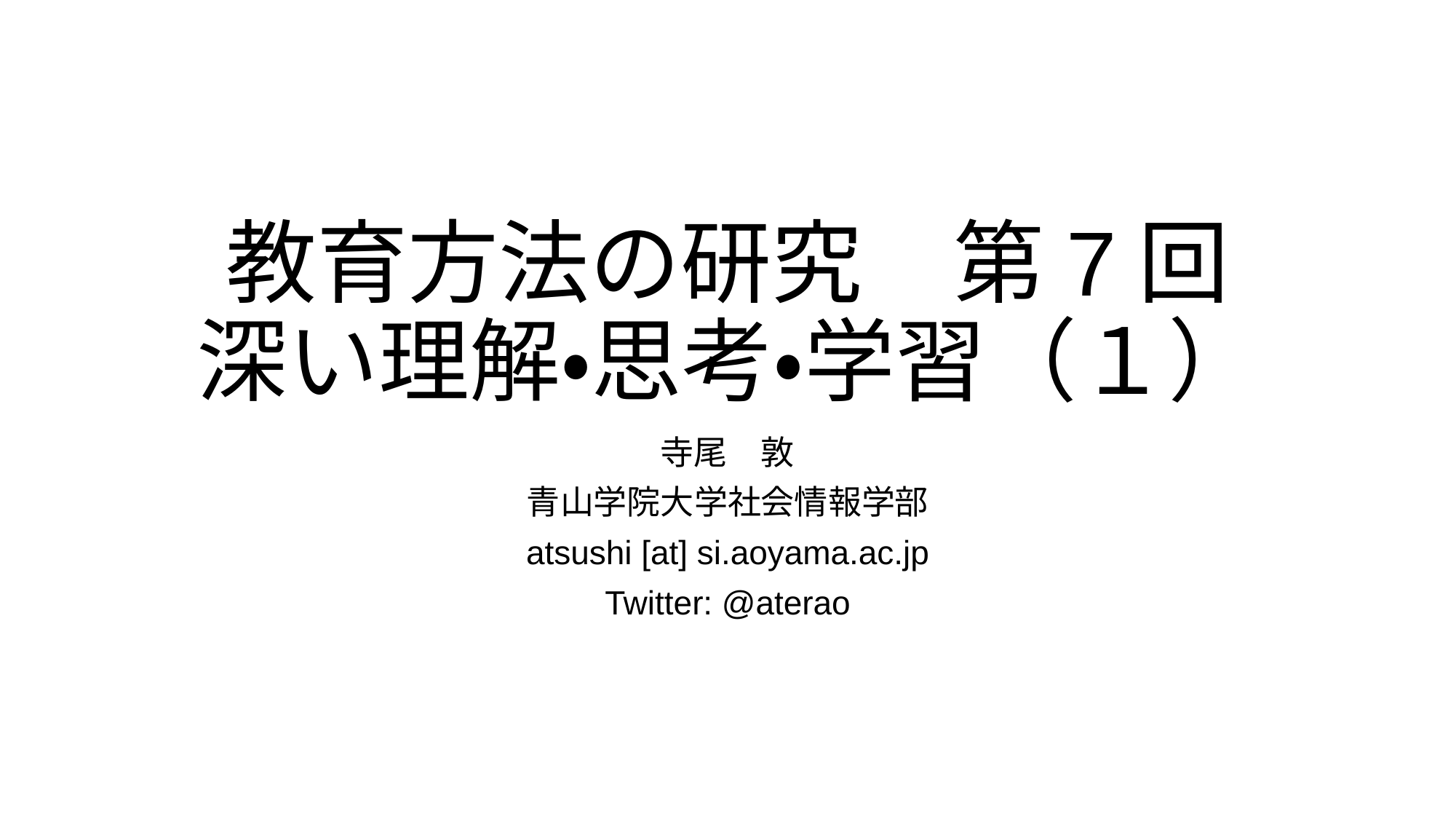

# 教育方法の研究　第7回 深い理解・思考・学習（１）
寺尾　敦
青山学院大学社会情報学部
atsushi [at] si.aoyama.ac.jp
Twitter: @aterao